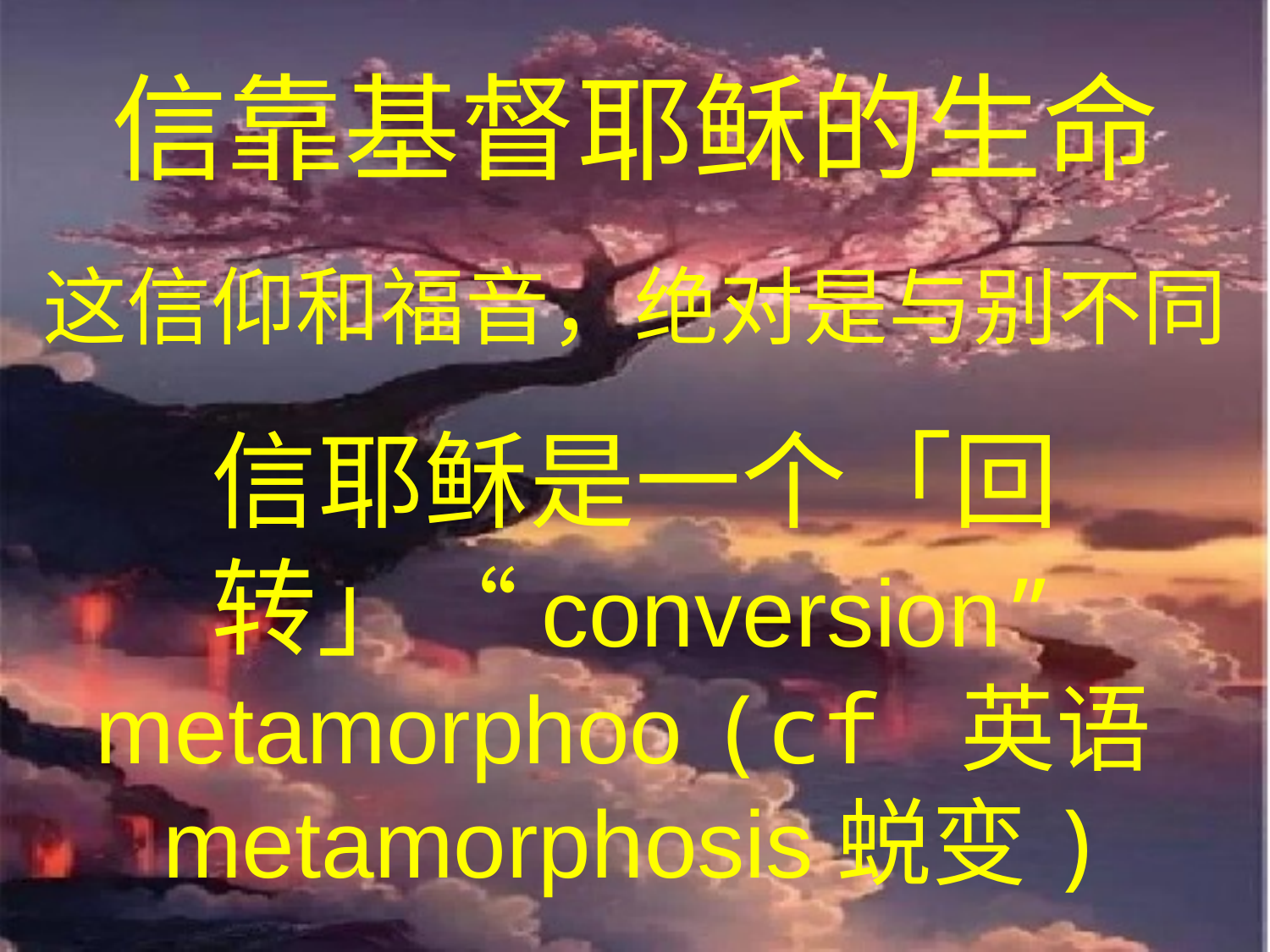

# 信靠基督耶稣的生命 这信仰和福音，绝对是与别不同 信耶稣是一个「回转」“conversion” metamorphoo (cf 英语metamorphosis蜕变)